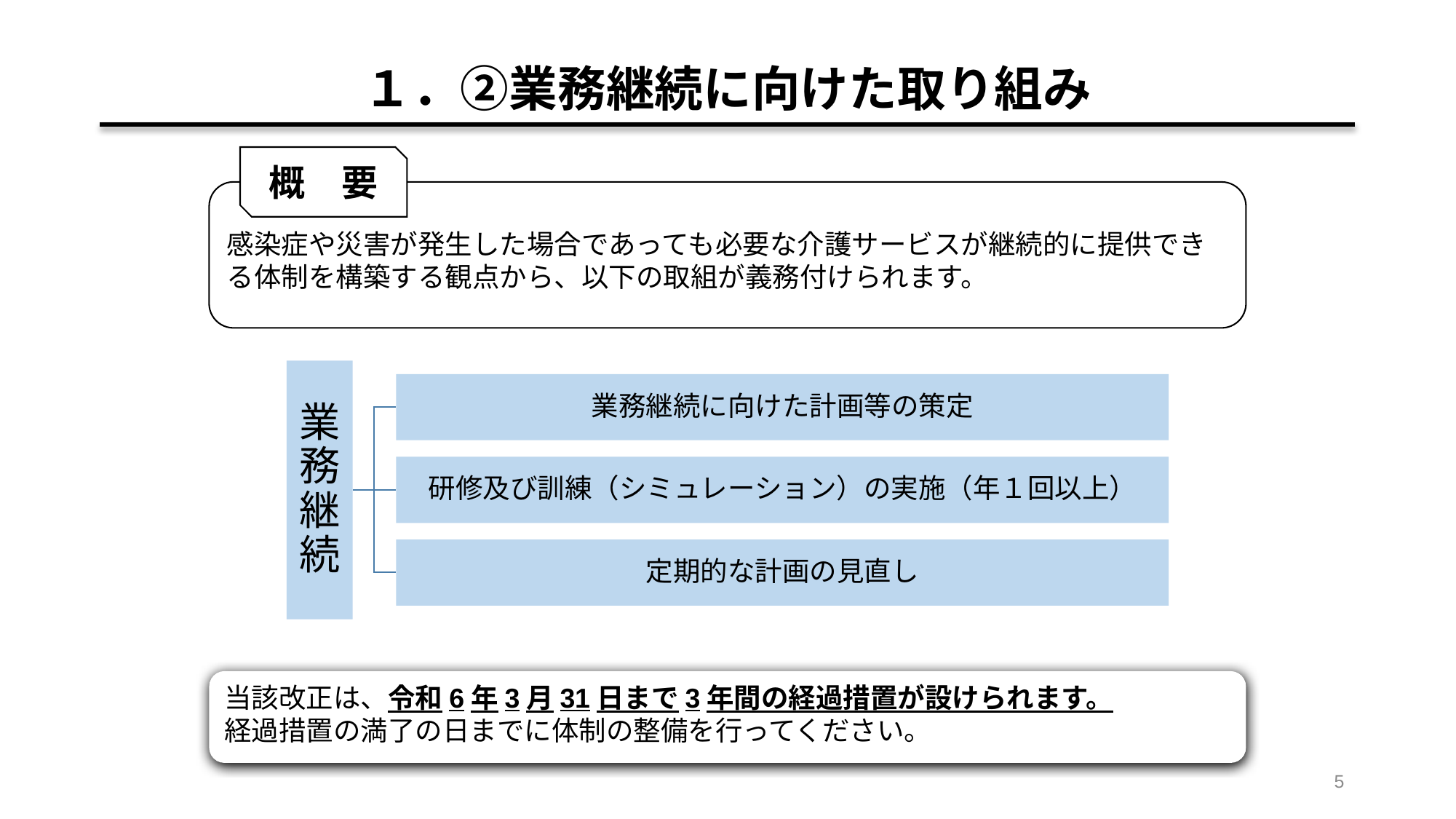

# １．②業務継続に向けた取り組み
概　要

感染症や災害が発生した場合であっても必要な介護サービスが継続的に提供できる体制を構築する観点から、以下の取組が義務付けられます。

業務継続
業務継続に向けた計画等の策定
研修及び訓練（シミュレーション）の実施（年１回以上）
定期的な計画の見直し
当該改正は、令和6年3月31日まで3年間の経過措置が設けられます。
経過措置の満了の日までに体制の整備を行ってください。
5